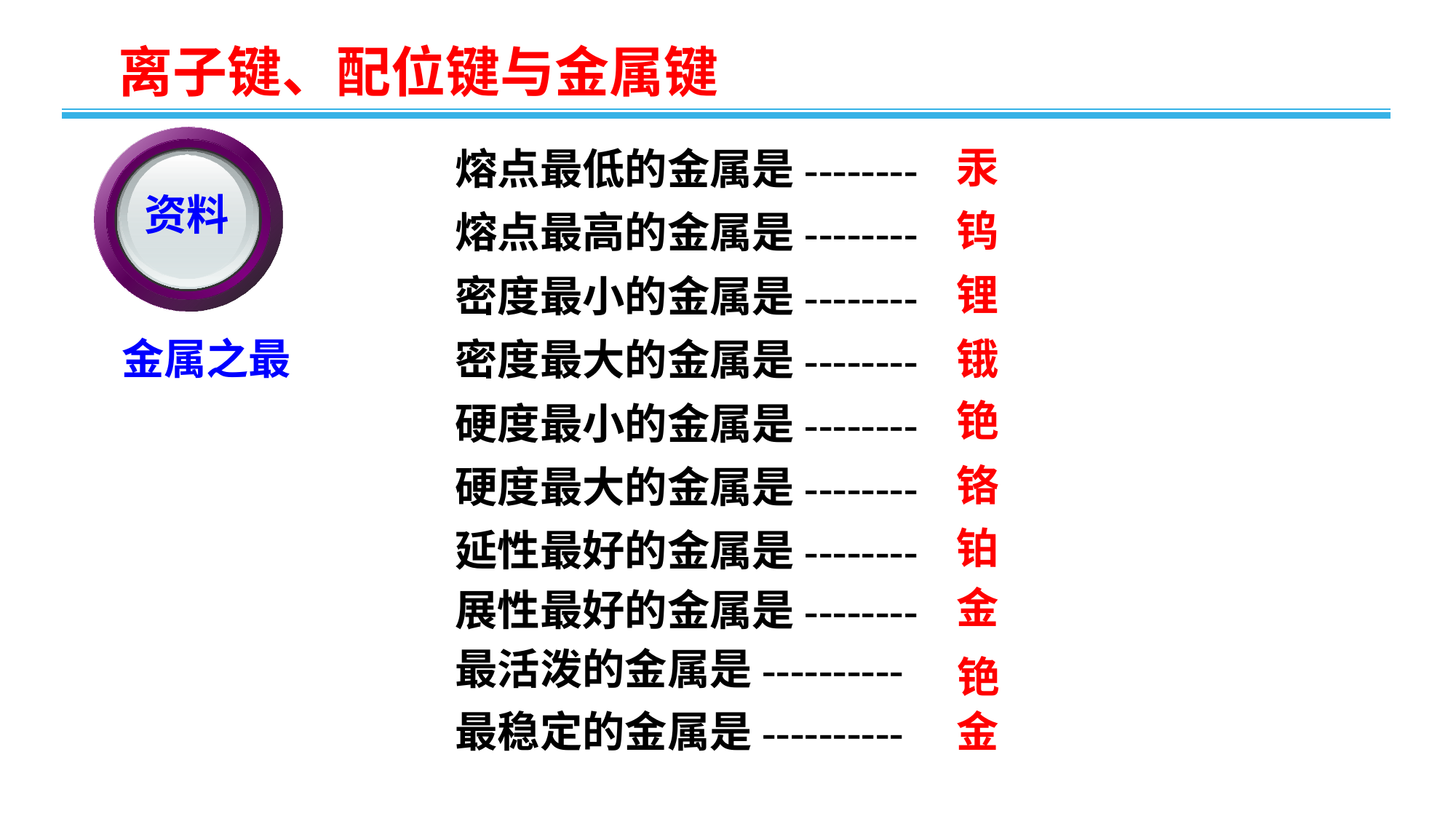

资料
汞
熔点最低的金属是--------
钨
熔点最高的金属是--------
锂
密度最小的金属是--------
金属之最
锇
密度最大的金属是--------
铯
硬度最小的金属是--------
铬
硬度最大的金属是--------
铂
延性最好的金属是--------
金
展性最好的金属是--------
最活泼的金属是----------
铯
最稳定的金属是----------
金